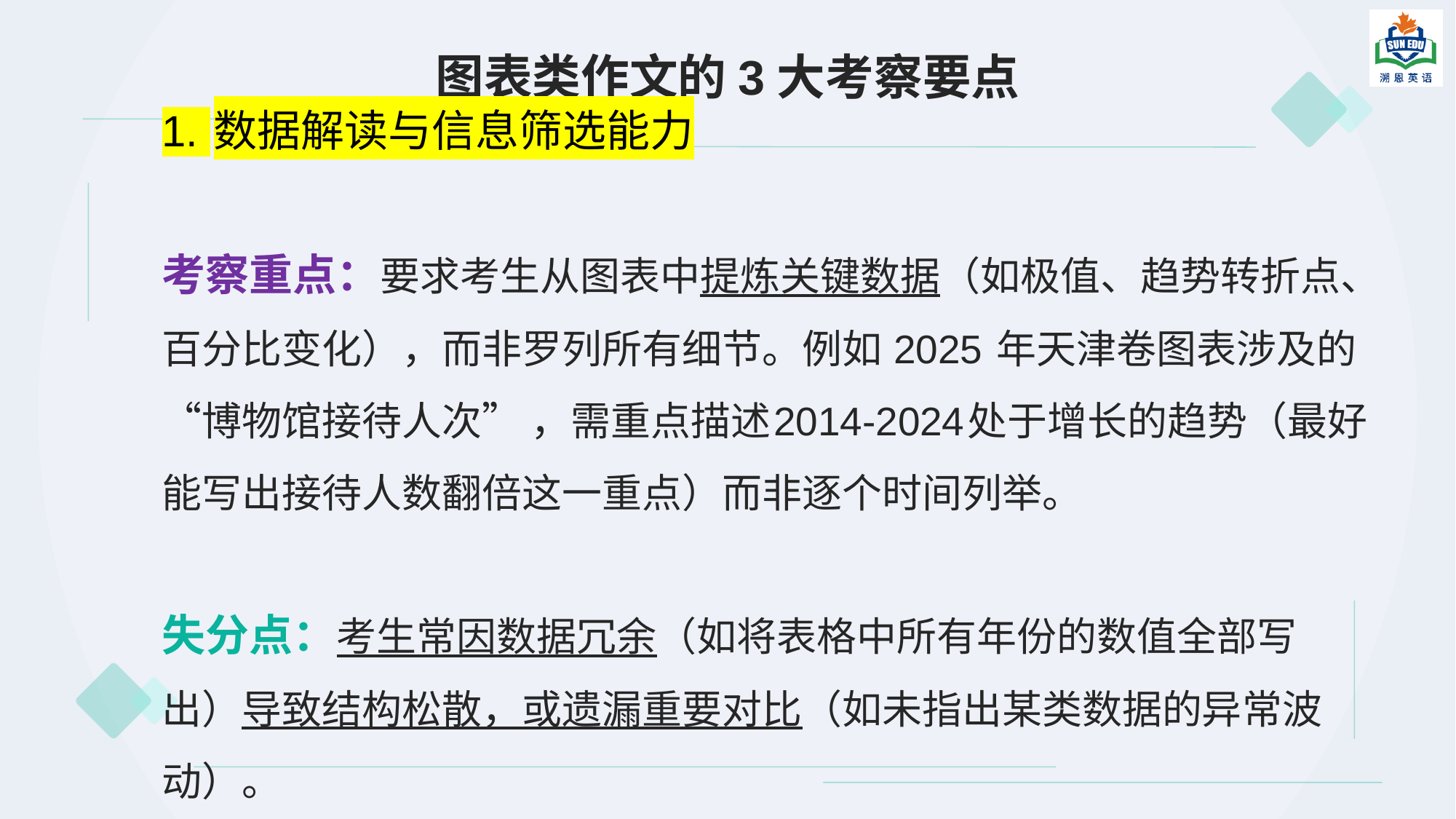

# 图表类作文的3大考察要点

1. 数据解读与信息筛选能力

考察重点：要求考生从图表中提炼关键数据（如极值、趋势转折点、百分比变化），而非罗列所有细节。例如 2025 年天津卷图表涉及的“博物馆接待人次” ，需重点描述2014-2024处于增长的趋势（最好能写出接待人数翻倍这一重点）而非逐个时间列举。

失分点：考生常因数据冗余（如将表格中所有年份的数值全部写出）导致结构松散，或遗漏重要对比（如未指出某类数据的异常波动）。